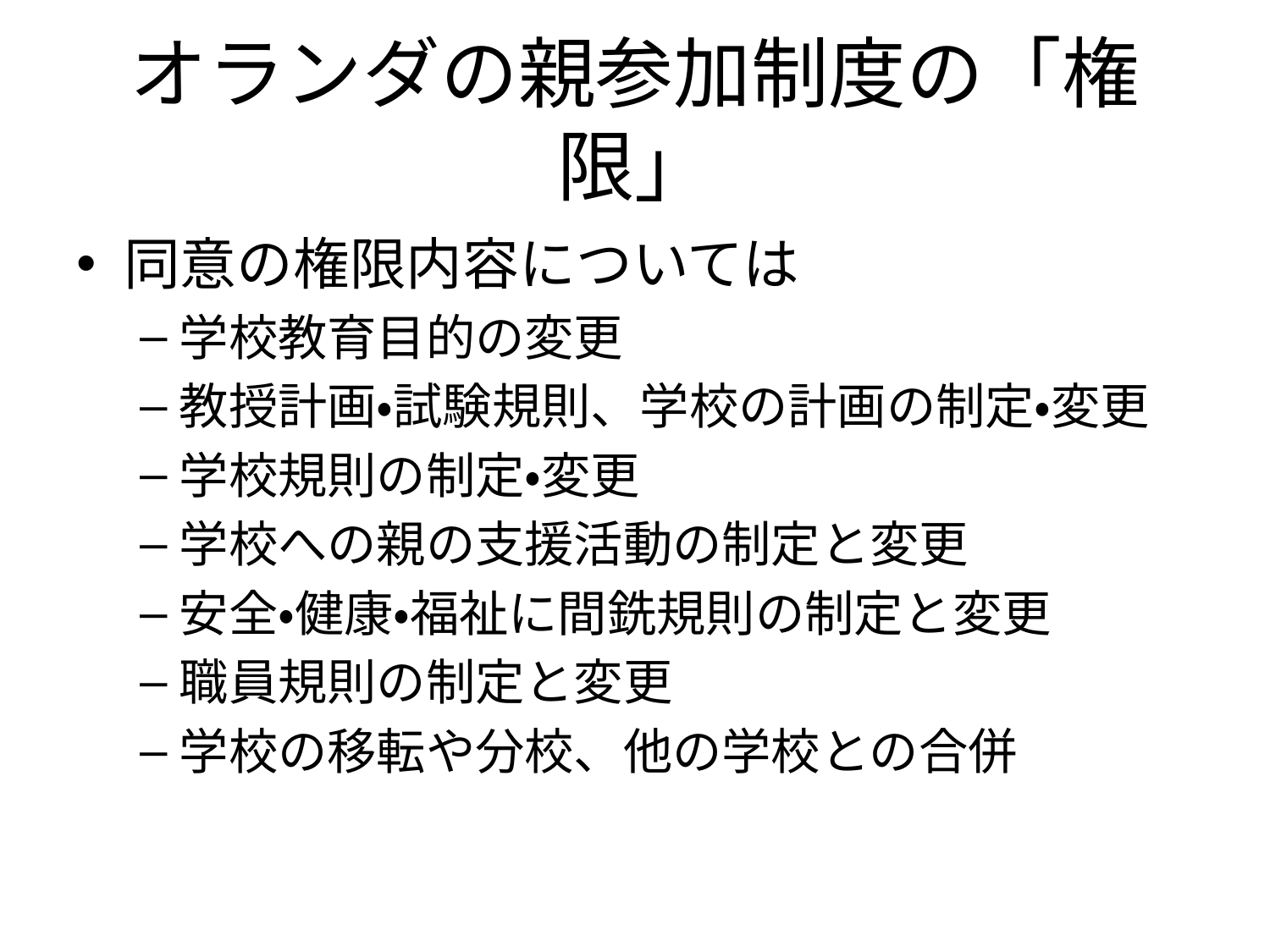

# オランダの親参加制度の「権限」
同意の権限内容については
学校教育目的の変更
教授計画・試験規則、学校の計画の制定・変更
学校規則の制定・変更
学校への親の支援活動の制定と変更
安全・健康・福祉に間銑規則の制定と変更
職員規則の制定と変更
学校の移転や分校、他の学校との合併